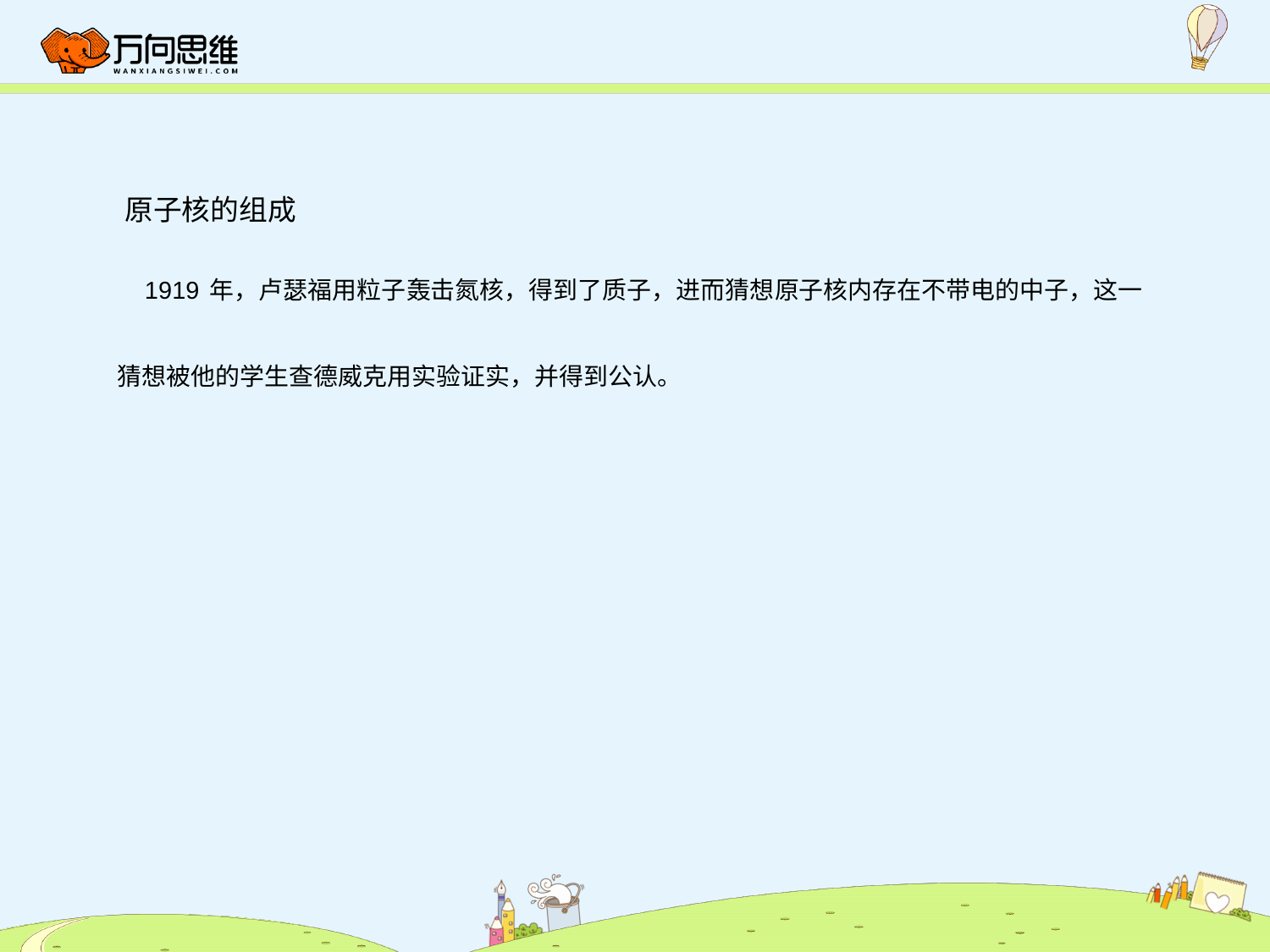

原子核的组成
    1919年，卢瑟福用粒子轰击氮核，得到了质子，进而猜想原子核内存在不带电的中子，这一猜想被他的学生查德威克用实验证实，并得到公认。